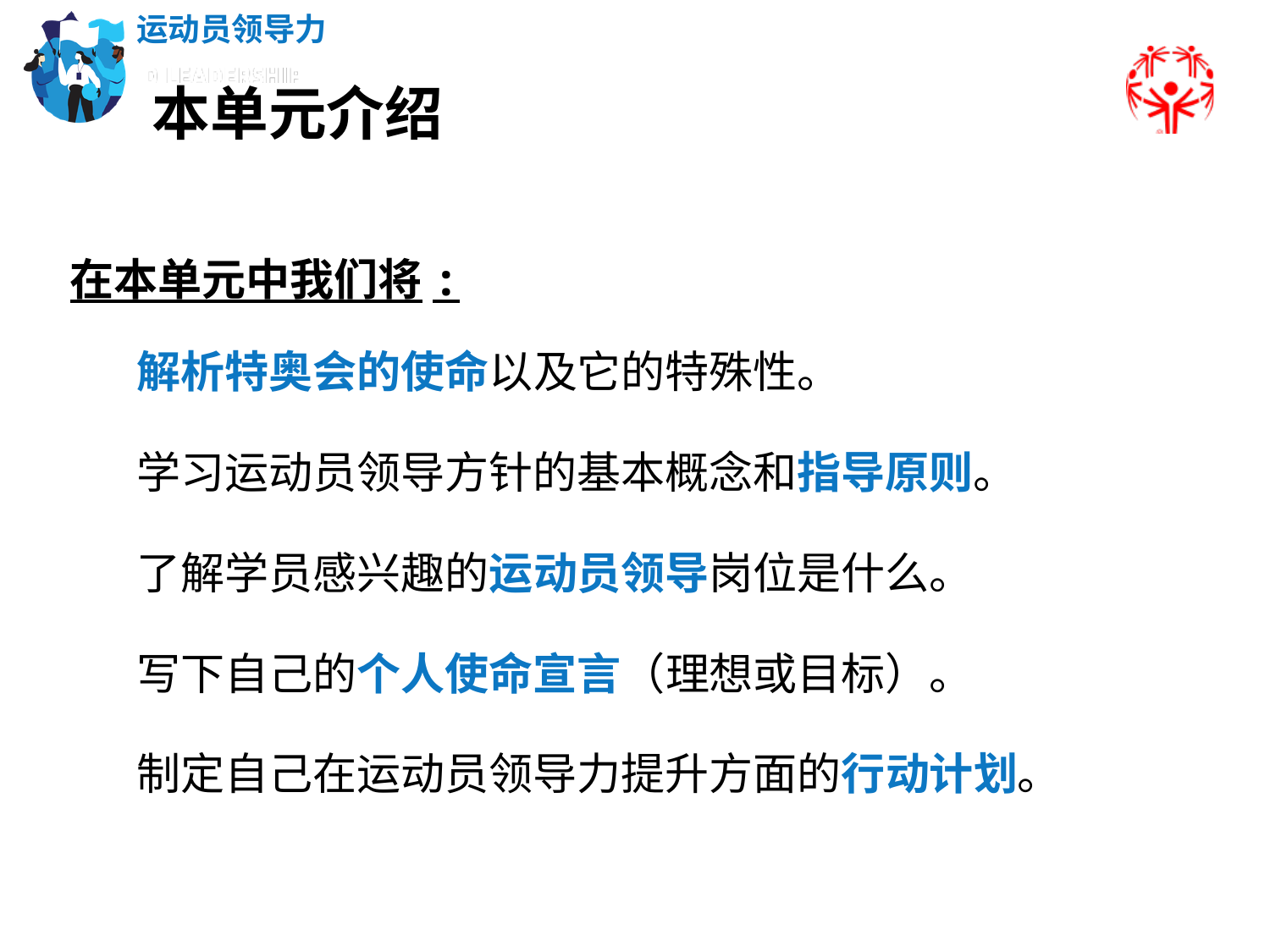

运动员领导力
LIDERAZGO DE ATLETAS
本单元介绍
在本单元中我们将:
解析特奥会的使命以及它的特殊性。
学习运动员领导方针的基本概念和指导原则。
了解学员感兴趣的运动员领导岗位是什么。
写下自己的个人使命宣言（理想或目标）。
制定自己在运动员领导力提升方面的行动计划。